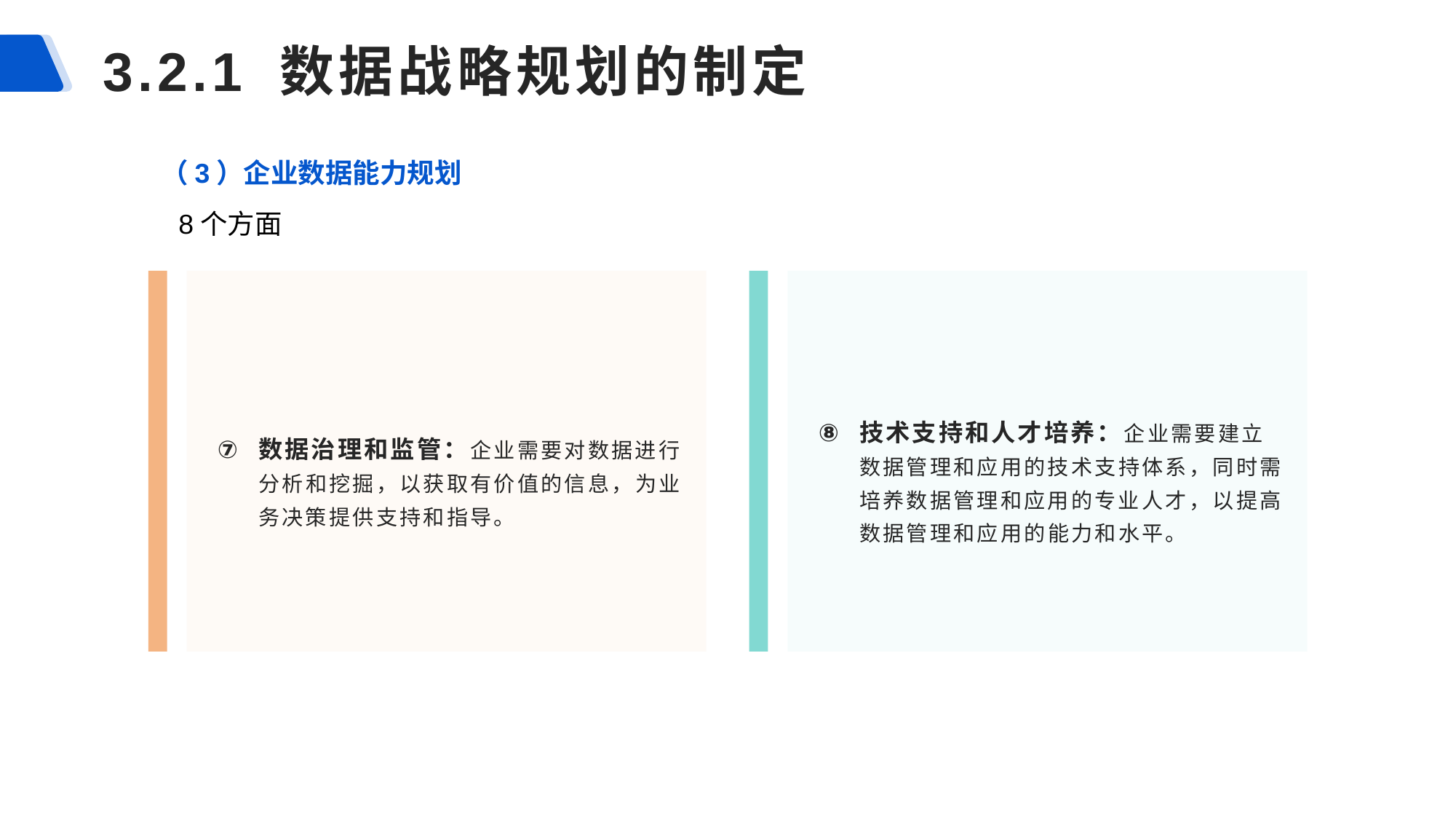

3.2.1 数据战略规划的制定
（3）企业数据能力规划
8个方面

数据治理和监管：企业需要对数据进行分析和挖掘，以获取有价值的信息，为业务决策提供支持和指导。
技术支持和人才培养：企业需要建立数据管理和应用的技术支持体系，同时需培养数据管理和应用的专业人才，以提高数据管理和应用的能力和水平。